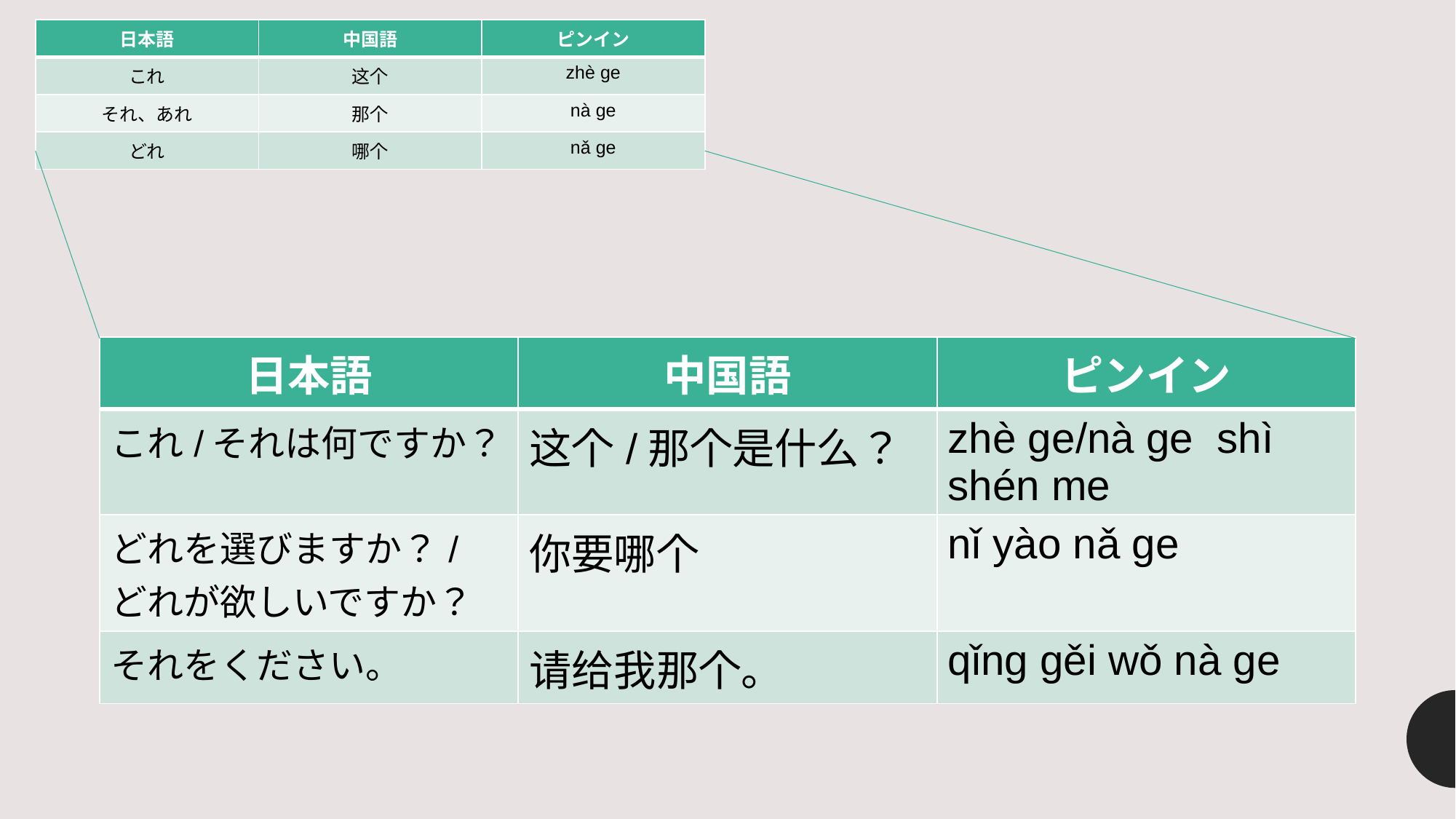

| 日本語 | 中国語 | ピンイン |
| --- | --- | --- |
| これ | 这个 | zhè ge |
| それ、あれ | 那个 | nà ge |
| どれ | 哪个 | nǎ ge |
| 日本語 | 中国語 | ピンイン |
| --- | --- | --- |
| これ/それは何ですか？ | 这个/那个是什么？ | zhè ge/nà ge shì shén me |
| どれを選びますか？/ どれが欲しいですか？ | 你要哪个 | nǐ yào nǎ ge |
| それをください。 | 请给我那个。 | qǐng gěi wǒ nà ge |